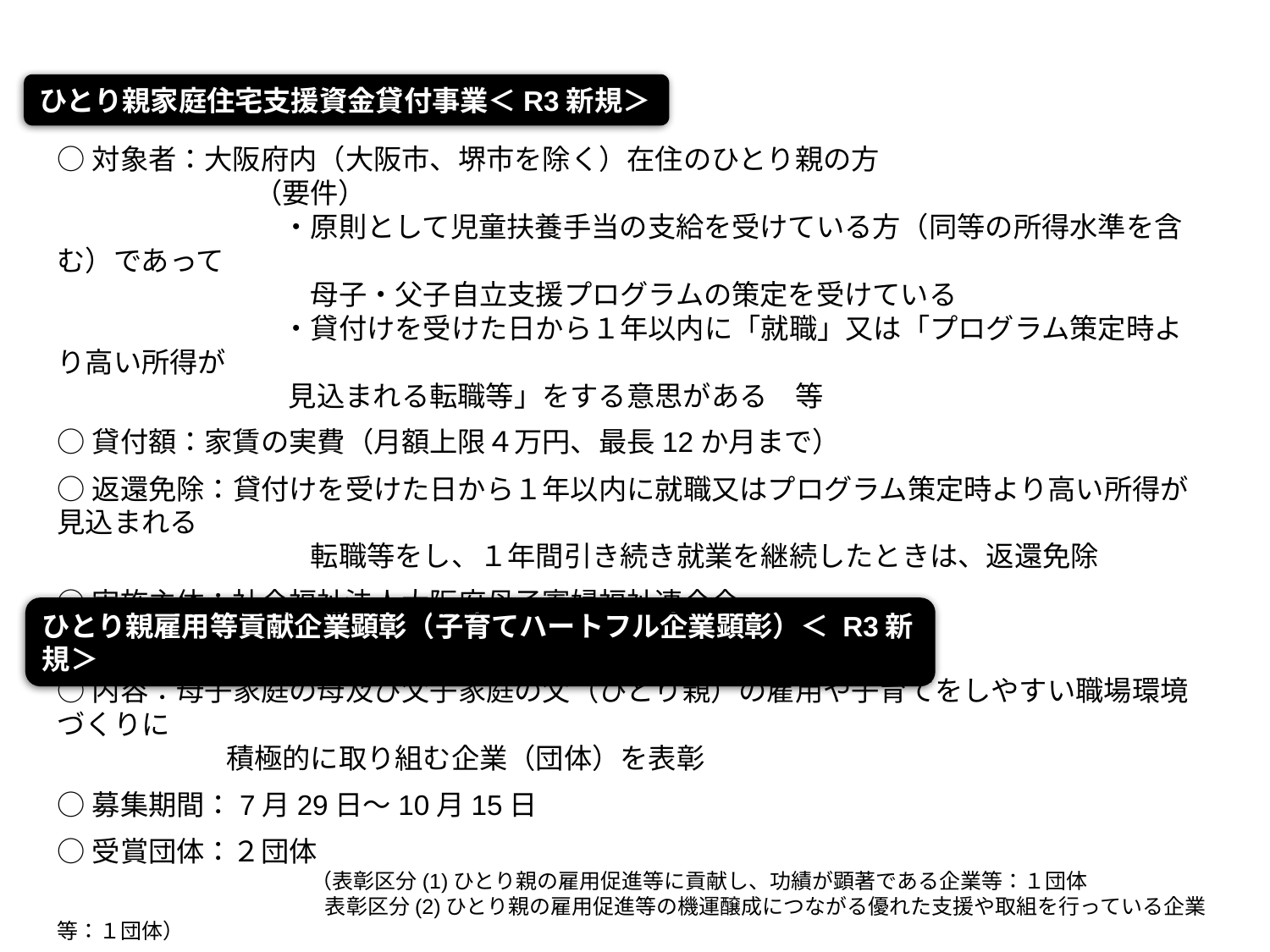

ひとり親家庭住宅支援資金貸付事業＜R3新規＞

○対象者：大阪府内（大阪市、堺市を除く）在住のひとり親の方
　　　　　　　（要件）
　　　　　　　　・原則として児童扶養手当の支給を受けている方（同等の所得水準を含む）であって
　　　　　　　　　母子・父子自立支援プログラムの策定を受けている
　　　　　　　　・貸付けを受けた日から１年以内に「就職」又は「プログラム策定時より高い所得が
　　　　　　　　 見込まれる転職等」をする意思がある　等

○貸付額：家賃の実費（月額上限４万円、最長12か月まで）

○返還免除：貸付けを受けた日から１年以内に就職又はプログラム策定時より高い所得が見込まれる
　　　　　　　　　転職等をし、１年間引き続き就業を継続したときは、返還免除

○実施主体：社会福祉法人大阪府母子寡婦福祉連合会

ひとり親雇用等貢献企業顕彰（子育てハートフル企業顕彰）＜ R3新規＞

○内容：母子家庭の母及び父子家庭の父（ひとり親）の雇用や子育てをしやすい職場環境づくりに
　　　　　　積極的に取り組む企業（団体）を表彰

○募集期間：7月29日～10月15日

○受賞団体：２団体
　　　　　　　　　　　　（表彰区分(1)ひとり親の雇用促進等に貢献し、功績が顕著である企業等：１団体
　　　　　　　　　 　　 　 表彰区分(2)ひとり親の雇用促進等の機運醸成につながる優れた支援や取組を行っている企業等：１団体）